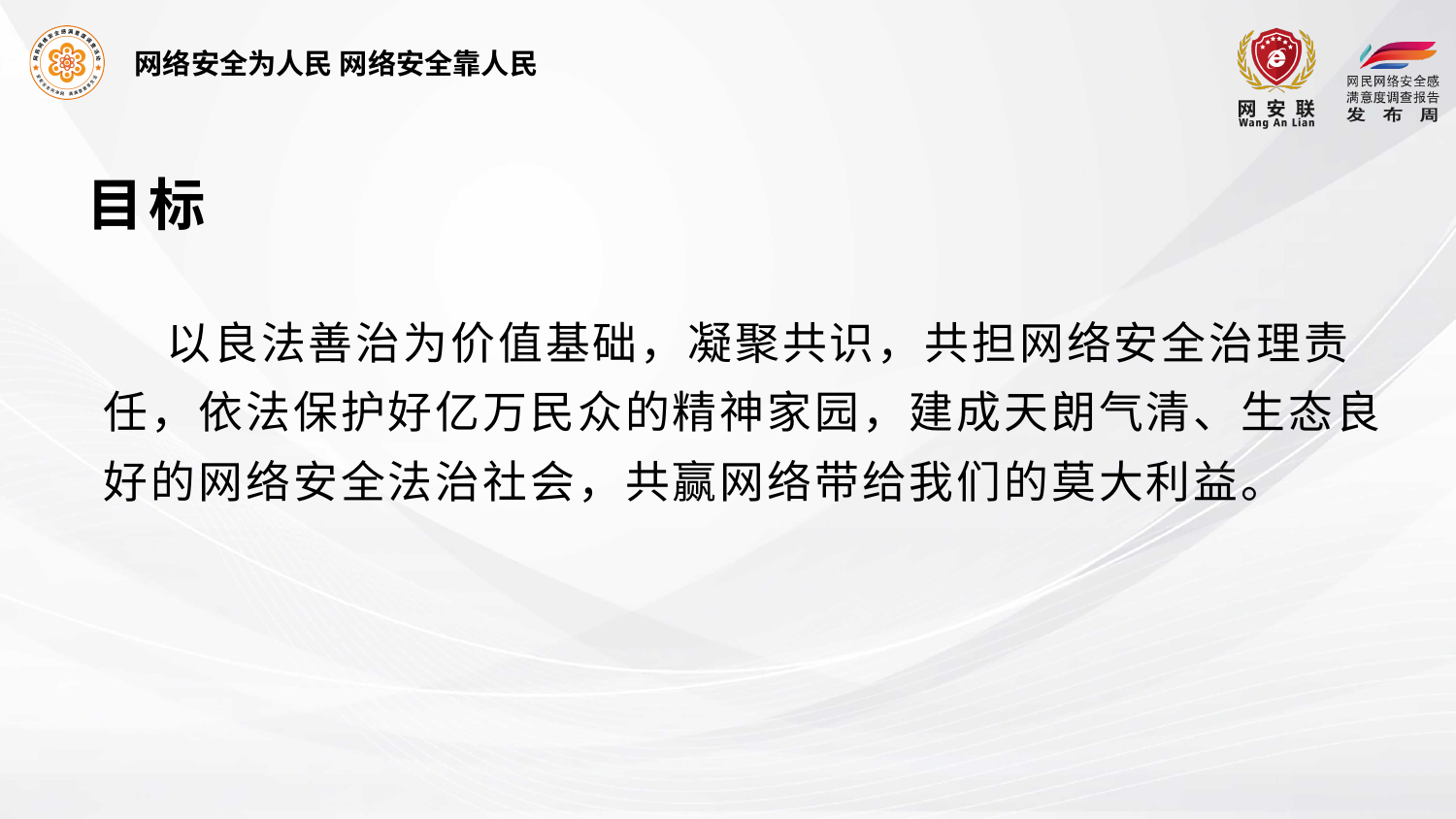

# 目标
    以良法善治为价值基础，凝聚共识，共担网络安全治理责任，依法保护好亿万民众的精神家园，建成天朗气清、生态良好的网络安全法治社会，共赢网络带给我们的莫大利益。